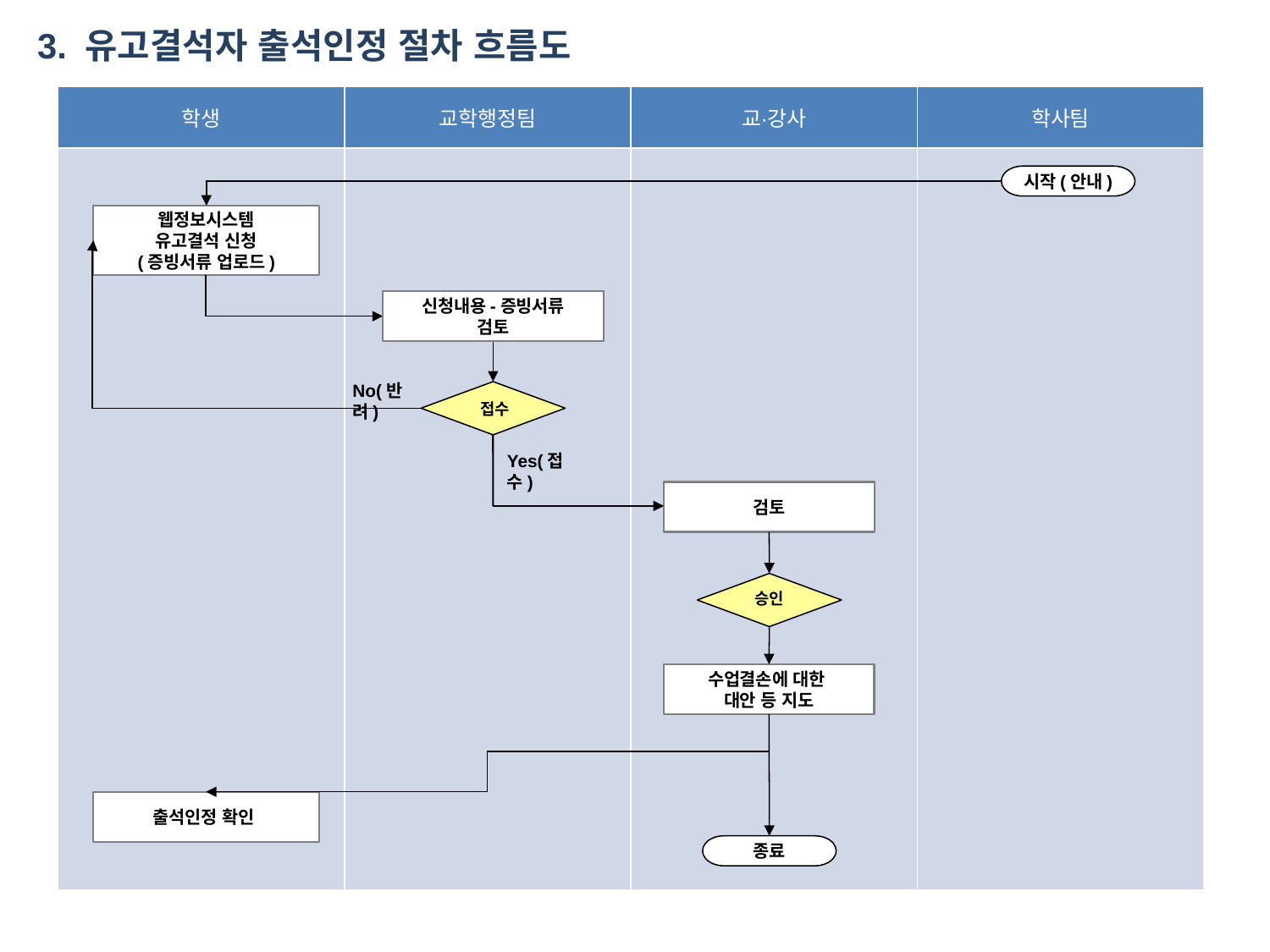

3. 유고결석자 출석인정 절차 흐름도
| 학생 | 교학행정팀 | 교∙강사 | 학사팀 |
| --- | --- | --- | --- |
|  |  |  |  |
시작(안내)
웹정보시스템
유고결석 신청
(증빙서류 업로드)
신청내용-증빙서류
검토
No(반려)

접수
Yes(접수)
검토

승인
수업결손에 대한
대안 등 지도
출석인정 확인
종료